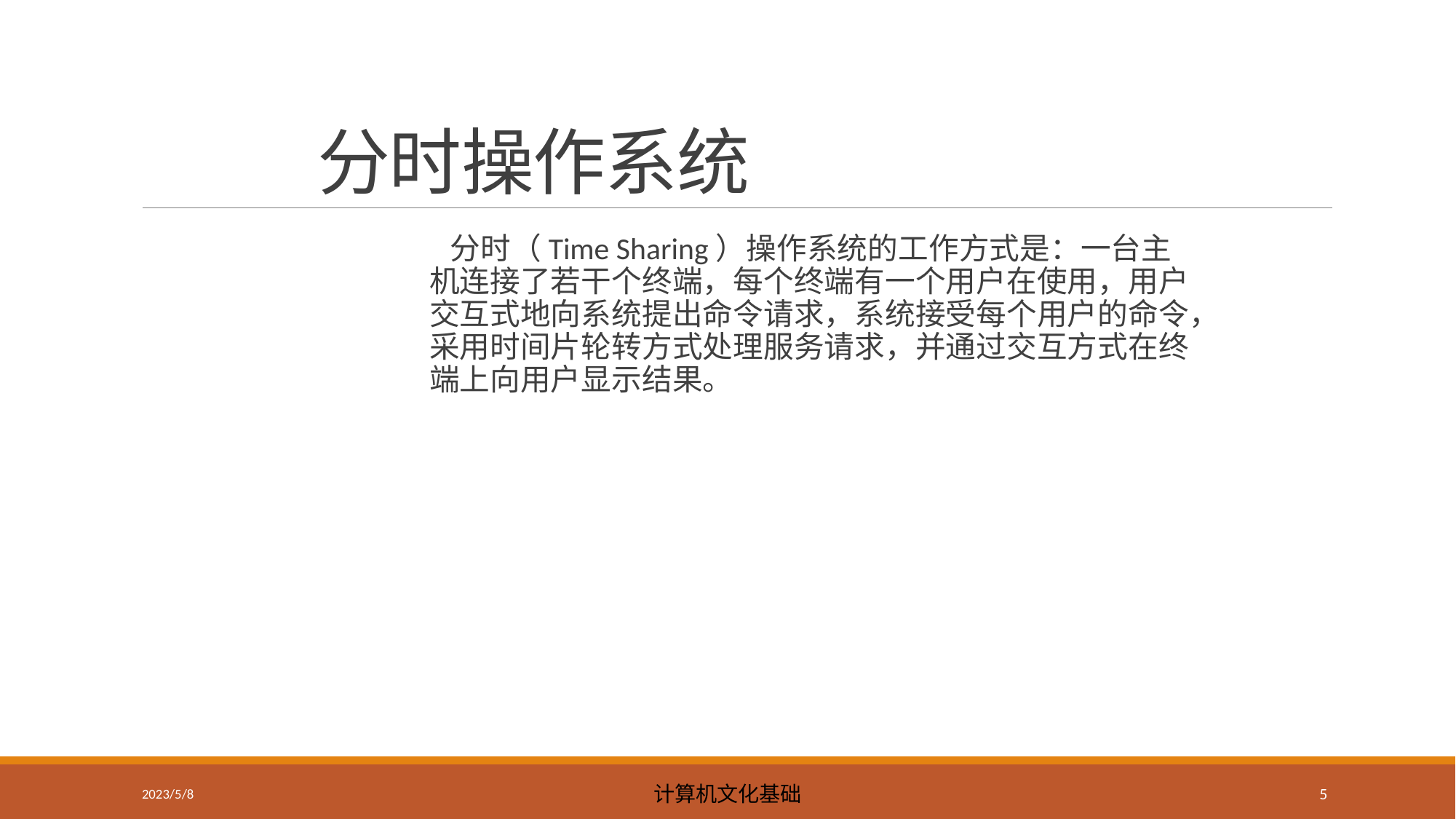

# 分时操作系统
  分时（Time Sharing）操作系统的工作方式是：一台主机连接了若干个终端，每个终端有一个用户在使用，用户交互式地向系统提出命令请求，系统接受每个用户的命令，采用时间片轮转方式处理服务请求，并通过交互方式在终端上向用户显示结果。

2023/5/8
计算机文化基础
5